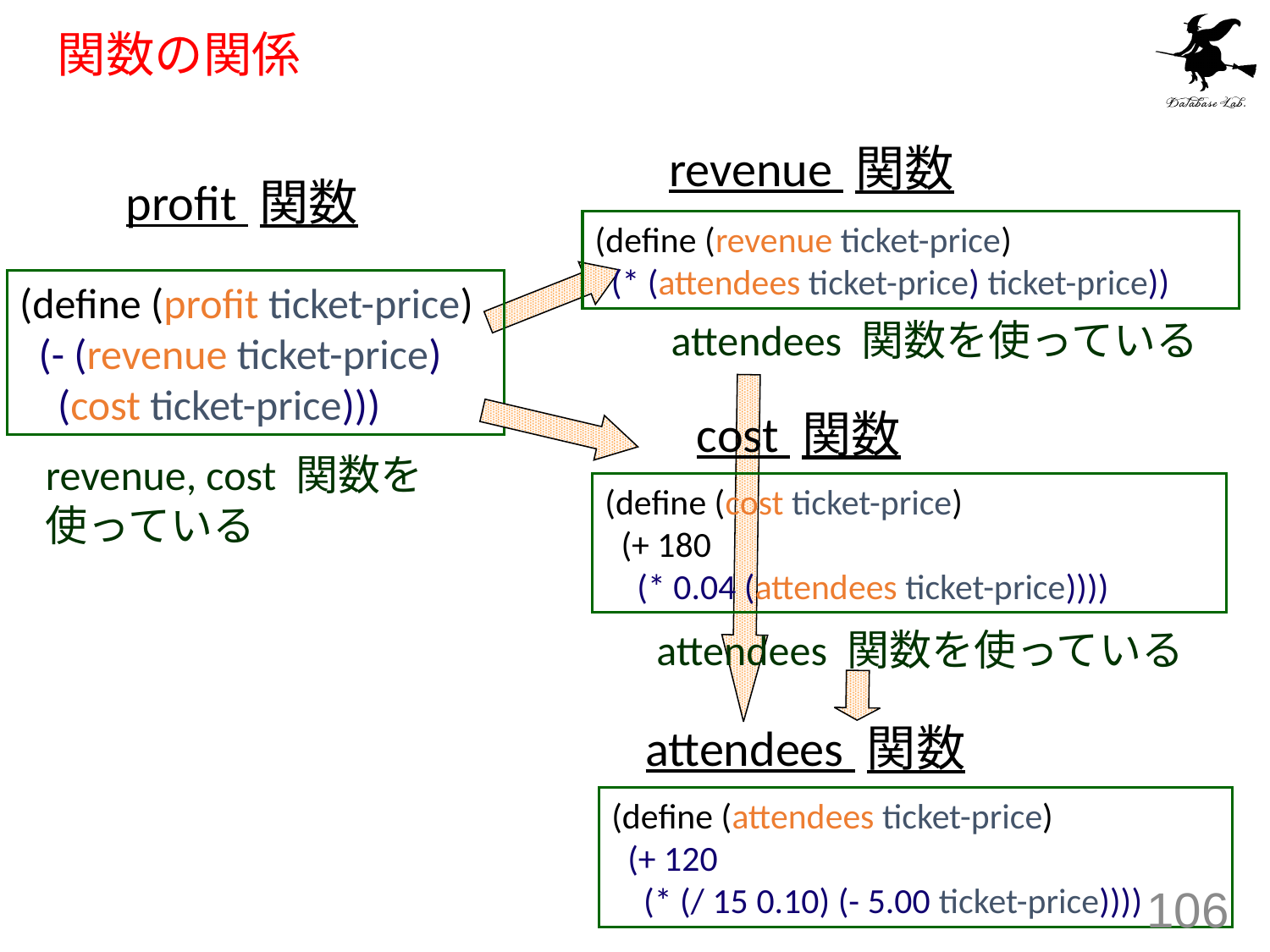

# 関数の関係
revenue 関数
profit 関数
(define (revenue ticket-price)
  (* (attendees ticket-price) ticket-price))
(define (profit ticket-price)
  (- (revenue ticket-price)
    (cost ticket-price)))

attendees 関数を使っている
cost 関数

revenue, cost 関数を
使っている
(define (cost ticket-price)
  (+ 180
    (* 0.04 (attendees ticket-price))))

attendees 関数を使っている

attendees 関数
(define (attendees ticket-price)
  (+ 120
    (* (/ 15 0.10) (- 5.00 ticket-price))))
106